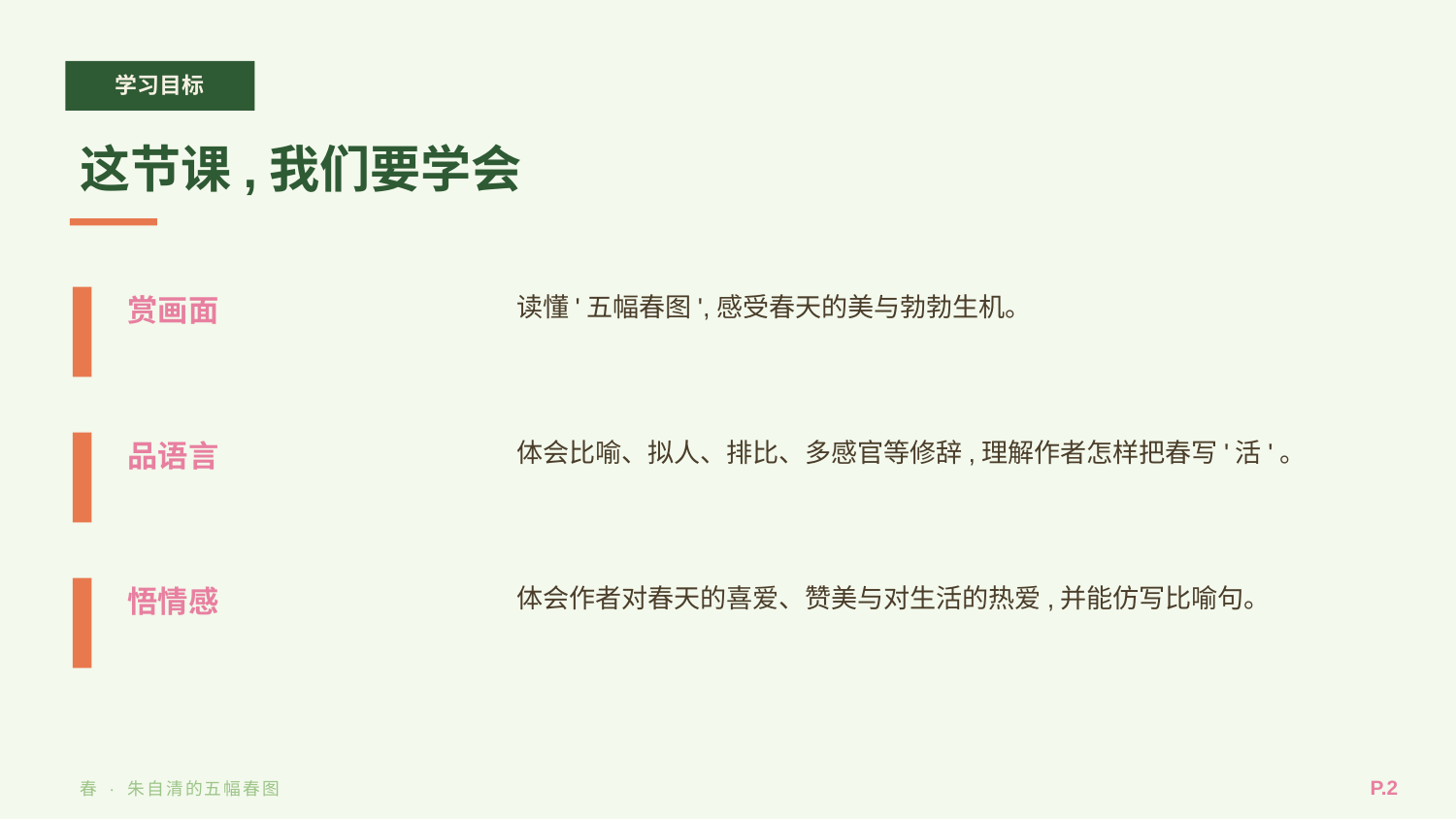

学习目标

这节课,我们要学会

赏画面
读懂'五幅春图',感受春天的美与勃勃生机。

品语言
体会比喻、拟人、排比、多感官等修辞,理解作者怎样把春写'活'。

悟情感
体会作者对春天的喜爱、赞美与对生活的热爱,并能仿写比喻句。

P.2
春 · 朱自清的五幅春图